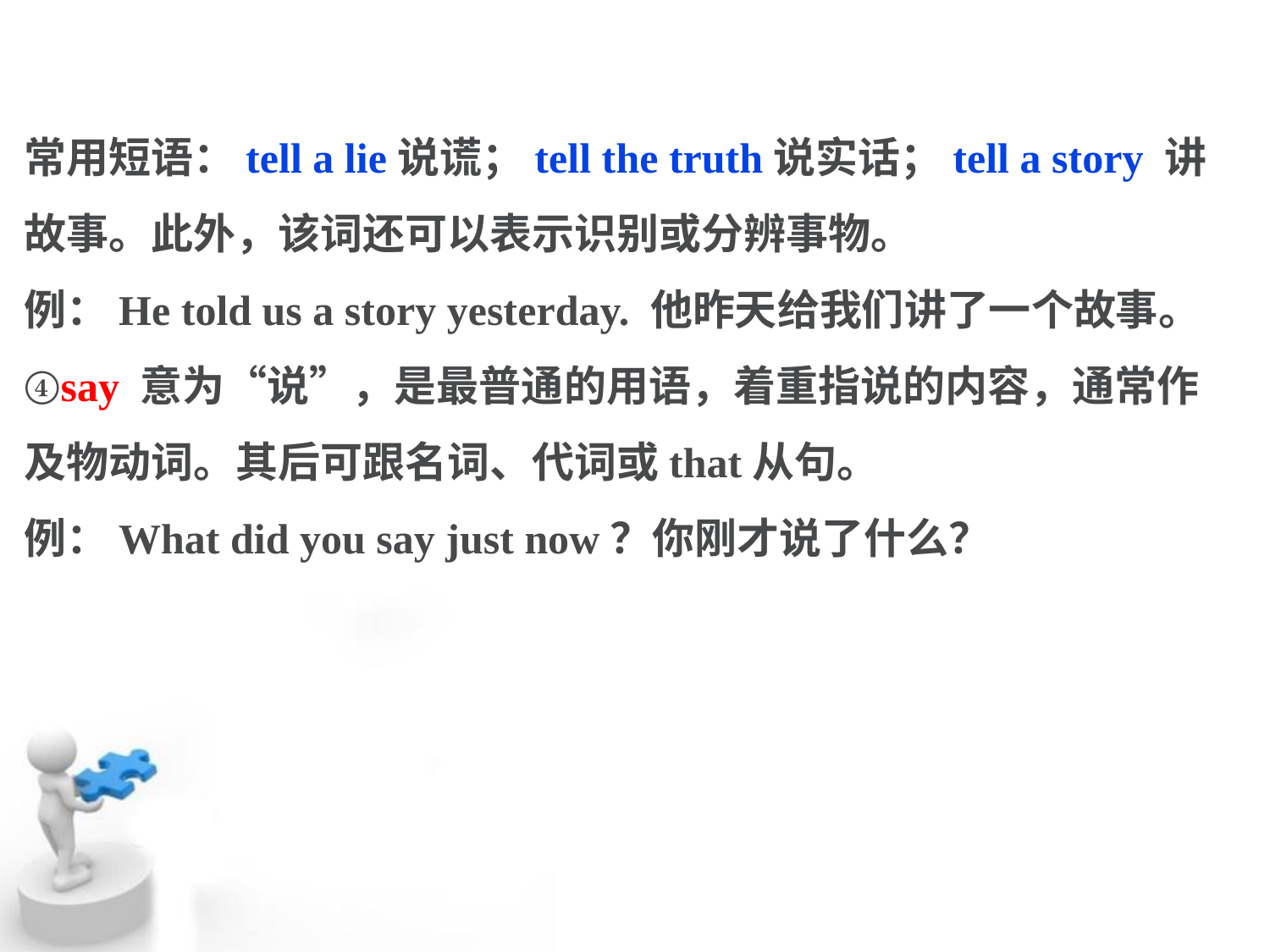

常用短语：tell a lie说谎；tell the truth说实话；tell a story 讲故事。此外，该词还可以表示识别或分辨事物。
例：He told us a story yesterday. 他昨天给我们讲了一个故事。
④say 意为“说”，是最普通的用语，着重指说的内容，通常作及物动词。其后可跟名词、代词或that从句。
例：What did you say just now？你刚才说了什么？